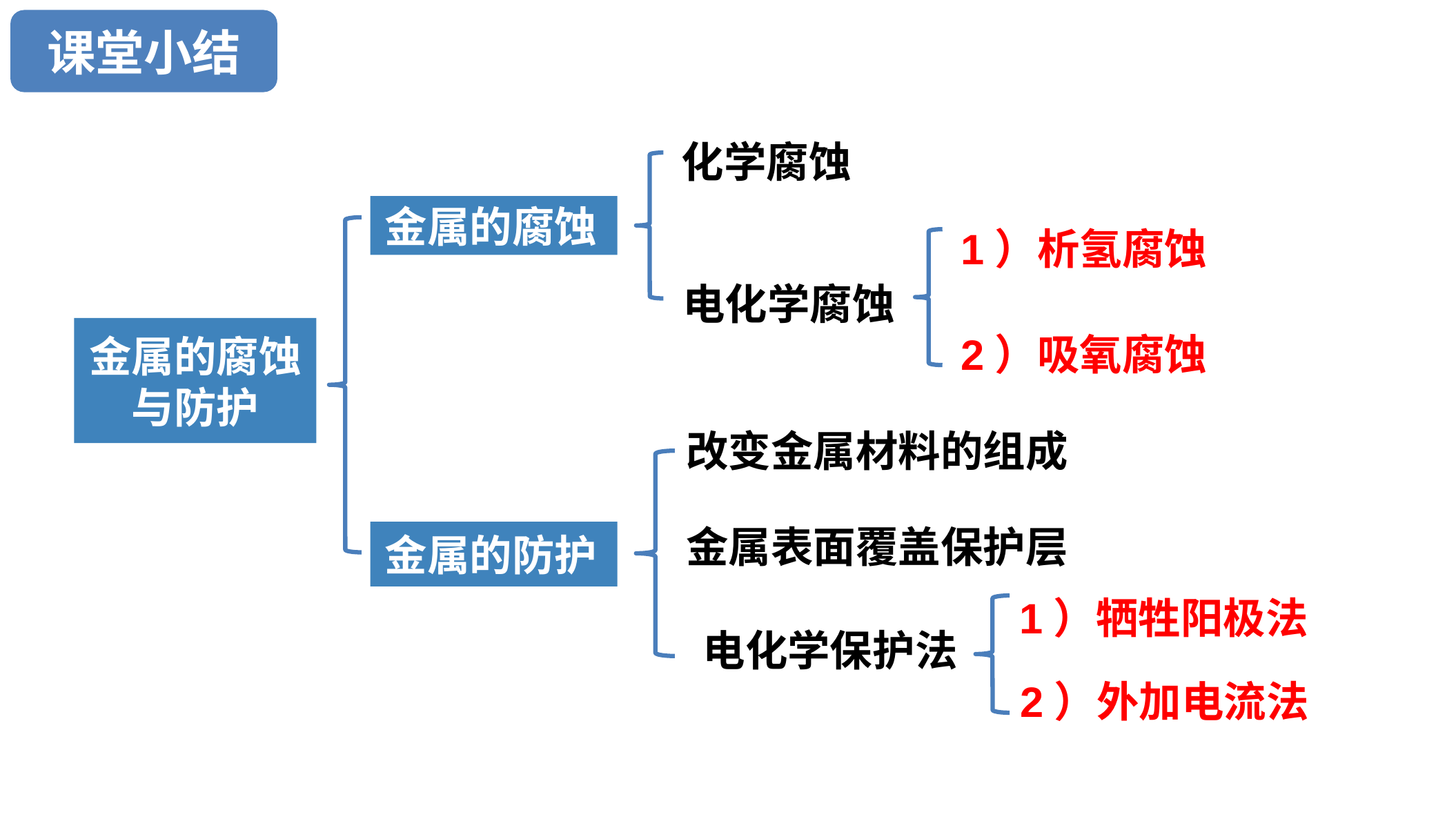

课堂小结
化学腐蚀

金属的腐蚀
1）析氢腐蚀

电化学腐蚀
金属的腐蚀与防护
2）吸氧腐蚀
改变金属材料的组成

金属表面覆盖保护层
金属的防护
1）牺牲阳极法

电化学保护法
2）外加电流法